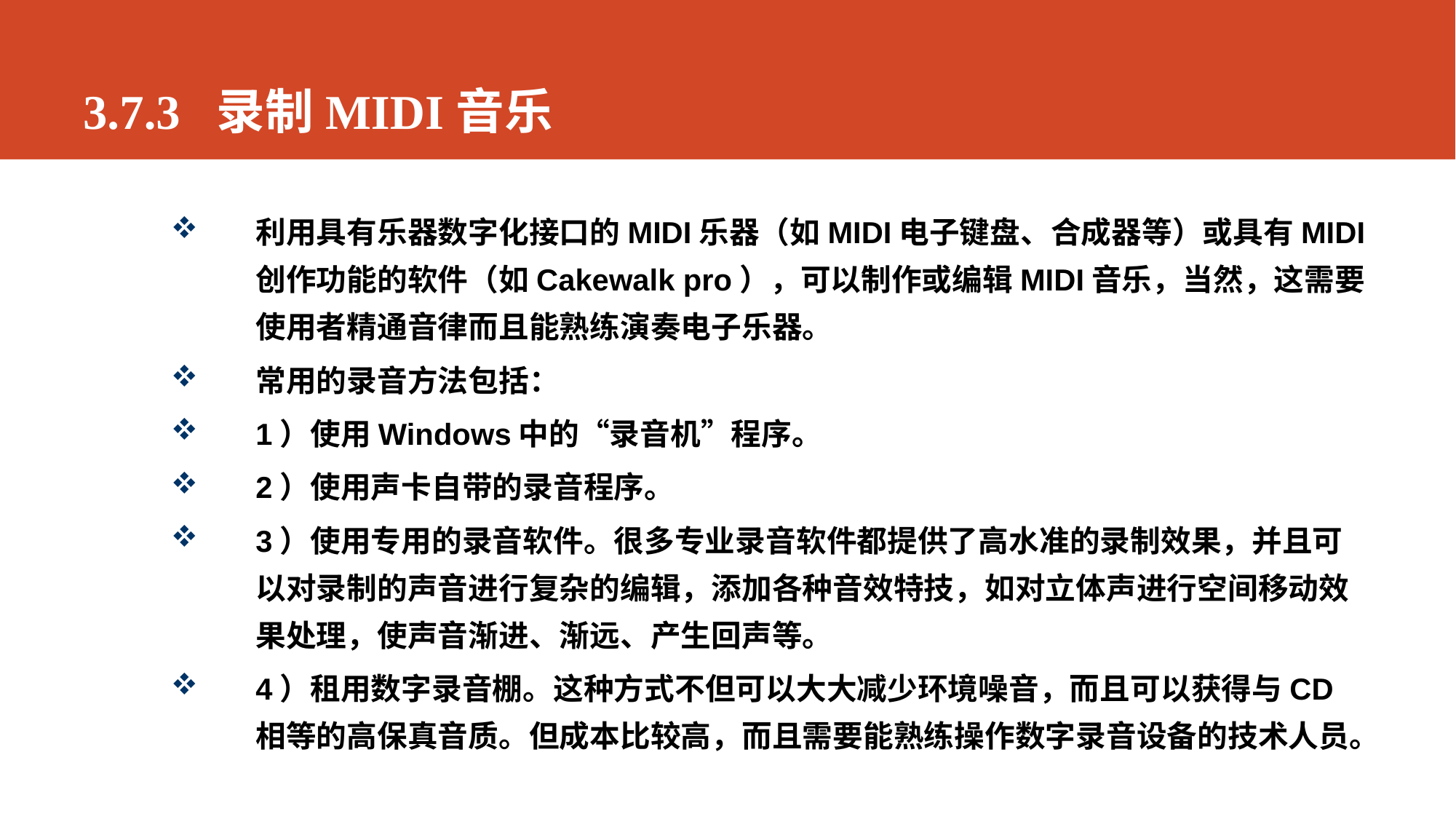

# 3.7.3  录制MIDI音乐
利用具有乐器数字化接口的MIDI乐器（如MIDI电子键盘、合成器等）或具有MIDI创作功能的软件（如Cakewalk pro），可以制作或编辑MIDI音乐，当然，这需要使用者精通音律而且能熟练演奏电子乐器。
常用的录音方法包括：
1）使用Windows中的“录音机”程序。
2）使用声卡自带的录音程序。
3）使用专用的录音软件。很多专业录音软件都提供了高水准的录制效果，并且可以对录制的声音进行复杂的编辑，添加各种音效特技，如对立体声进行空间移动效果处理，使声音渐进、渐远、产生回声等。
4）租用数字录音棚。这种方式不但可以大大减少环境噪音，而且可以获得与CD相等的高保真音质。但成本比较高，而且需要能熟练操作数字录音设备的技术人员。